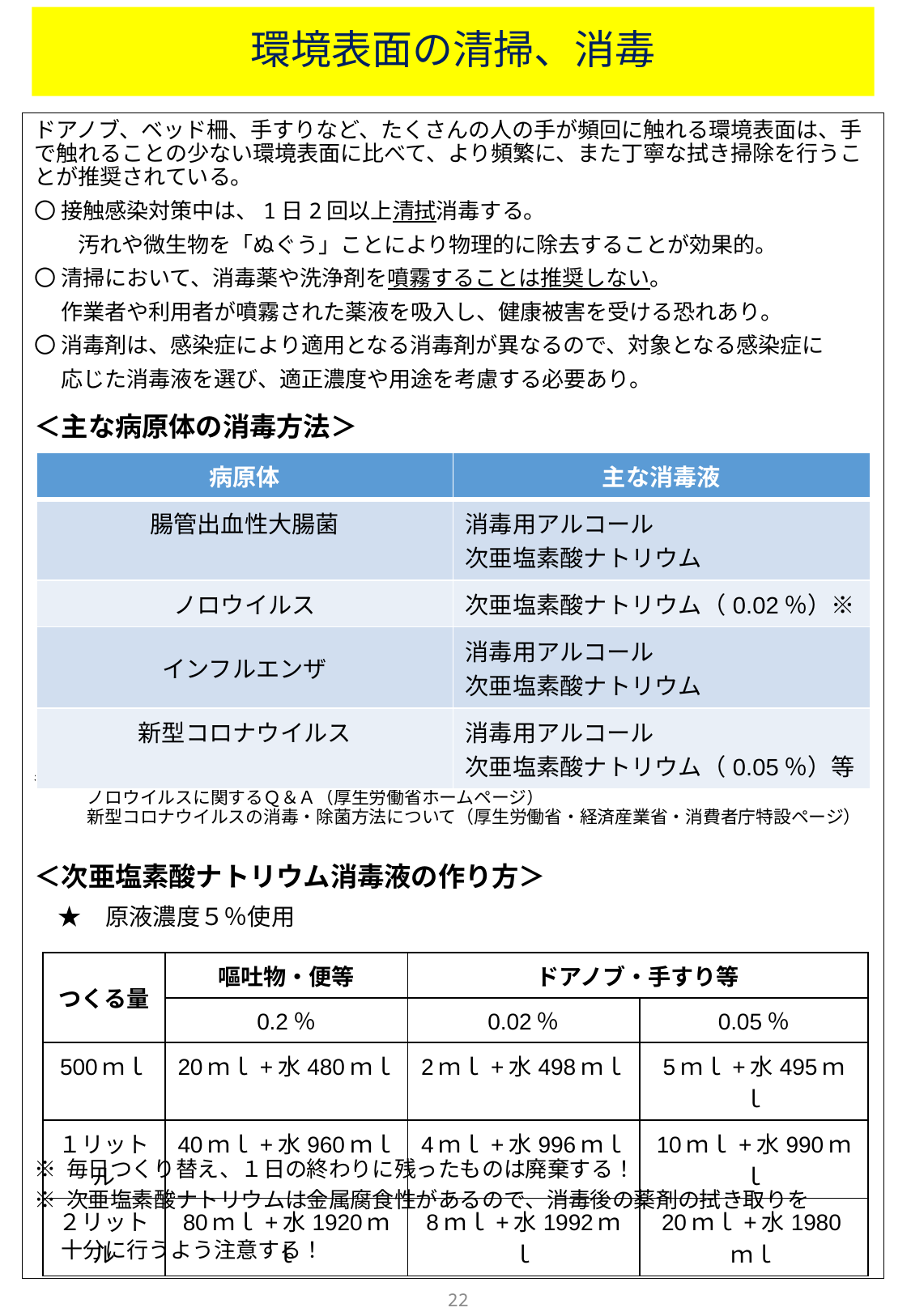

環境表面の清掃、消毒
ドアノブ、ベッド柵、手すりなど、たくさんの人の手が頻回に触れる環境表面は、手で触れることの少ない環境表面に比べて、より頻繁に、また丁寧な拭き掃除を行うことが推奨されている。
〇 接触感染対策中は、1日2回以上清拭消毒する。
　　汚れや微生物を「ぬぐう」ことにより物理的に除去することが効果的。
〇 清掃において、消毒薬や洗浄剤を噴霧することは推奨しない。
　 作業者や利用者が噴霧された薬液を吸入し、健康被害を受ける恐れあり。
〇 消毒剤は、感染症により適用となる消毒剤が異なるので、対象となる感染症に
　 応じた消毒液を選び、適正濃度や用途を考慮する必要あり。

＜主な病原体の消毒方法＞

　　　　　　　　　　　　　　　　　　　　　　　　　　　　　　　　　　※嘔吐物・便等は0.2％

参考：腸管出血性大腸菌Ｑ＆Ａ（厚生労働省ホームページ）
　　　ノロウイルスに関するＱ＆Ａ（厚生労働省ホームページ）
　　　新型コロナウイルスの消毒・除菌方法について（厚生労働省・経済産業省・消費者庁特設ページ）

＜次亜塩素酸ナトリウム消毒液の作り方＞

　★　原液濃度５％使用

※ 毎日つくり替え、１日の終わりに残ったものは廃棄する！
※ 次亜塩素酸ナトリウムは金属腐食性があるので、消毒後の薬剤の拭き取りを
　 十分に行うよう注意する！
| 病原体 | 主な消毒液 |
| --- | --- |
| 腸管出血性大腸菌 | 消毒用アルコール 次亜塩素酸ナトリウム |
| ノロウイルス | 次亜塩素酸ナトリウム（0.02％）※ |
| インフルエンザ | 消毒用アルコール 次亜塩素酸ナトリウム |
| 新型コロナウイルス | 消毒用アルコール 次亜塩素酸ナトリウム（0.05％）等 |
| つくる量 | 嘔吐物・便等 | ドアノブ・手すり等 |  |
| --- | --- | --- | --- |
|  | 0.2％ | 0.02％ | 0.05％ |
| 500ｍｌ | 20ｍｌ+水480ｍｌ | 2ｍｌ+水498ｍｌ | 5ｍｌ+水495ｍｌ |
| １リットル | 40ｍｌ+水960ｍｌ | 4ｍｌ+水996ｍｌ | 10ｍｌ+水990ｍｌ |
| ２リットル | 80ｍｌ+水1920ｍｌ | 8ｍｌ+水1992ｍｌ | 20ｍｌ+水1980ｍｌ |
22